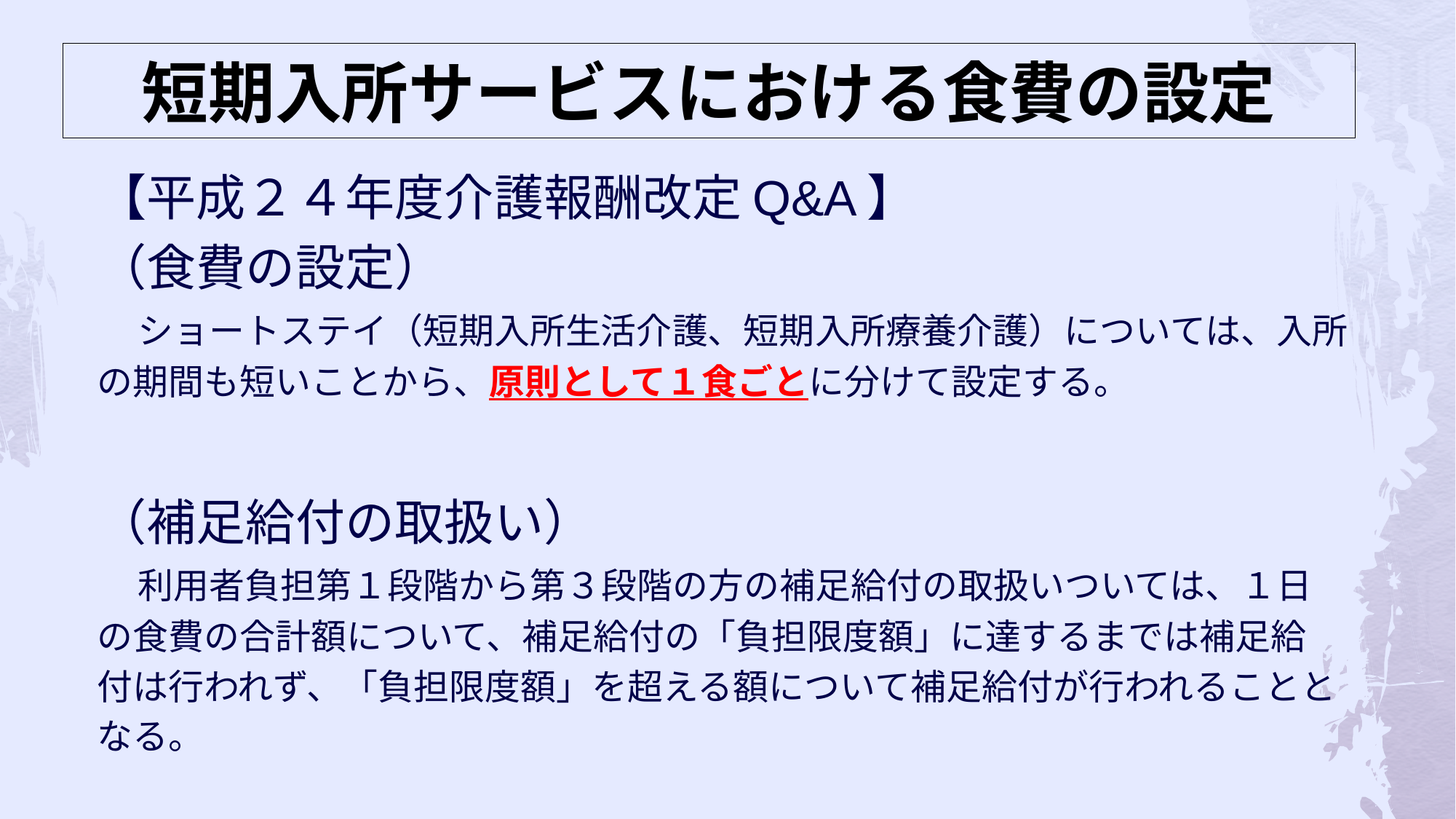

# 短期入所サービスにおける食費の設定
【平成２４年度介護報酬改定Q&A】
（食費の設定）
　ショートステイ（短期入所生活介護、短期入所療養介護）については、入所
の期間も短いことから、原則として１食ごとに分けて設定する。

（補足給付の取扱い）
　利用者負担第１段階から第３段階の方の補足給付の取扱いついては、１日
の食費の合計額について、補足給付の「負担限度額」に達するまでは補足給
付は行われず、「負担限度額」を超える額について補足給付が行われることと
なる。